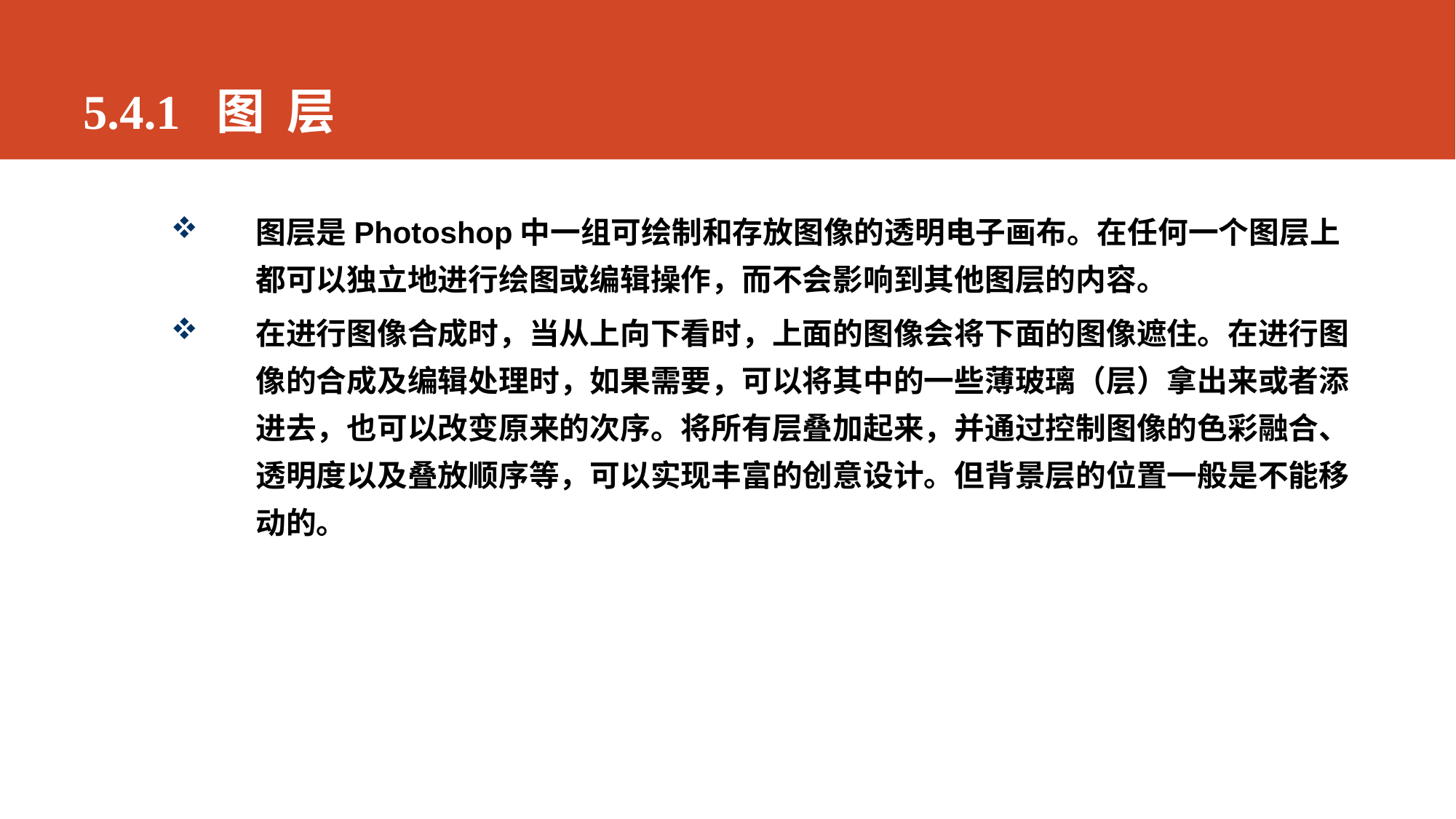

# 5.4.1  图  层
图层是Photoshop中一组可绘制和存放图像的透明电子画布。在任何一个图层上都可以独立地进行绘图或编辑操作，而不会影响到其他图层的内容。
在进行图像合成时，当从上向下看时，上面的图像会将下面的图像遮住。在进行图像的合成及编辑处理时，如果需要，可以将其中的一些薄玻璃（层）拿出来或者添进去，也可以改变原来的次序。将所有层叠加起来，并通过控制图像的色彩融合、透明度以及叠放顺序等，可以实现丰富的创意设计。但背景层的位置一般是不能移动的。